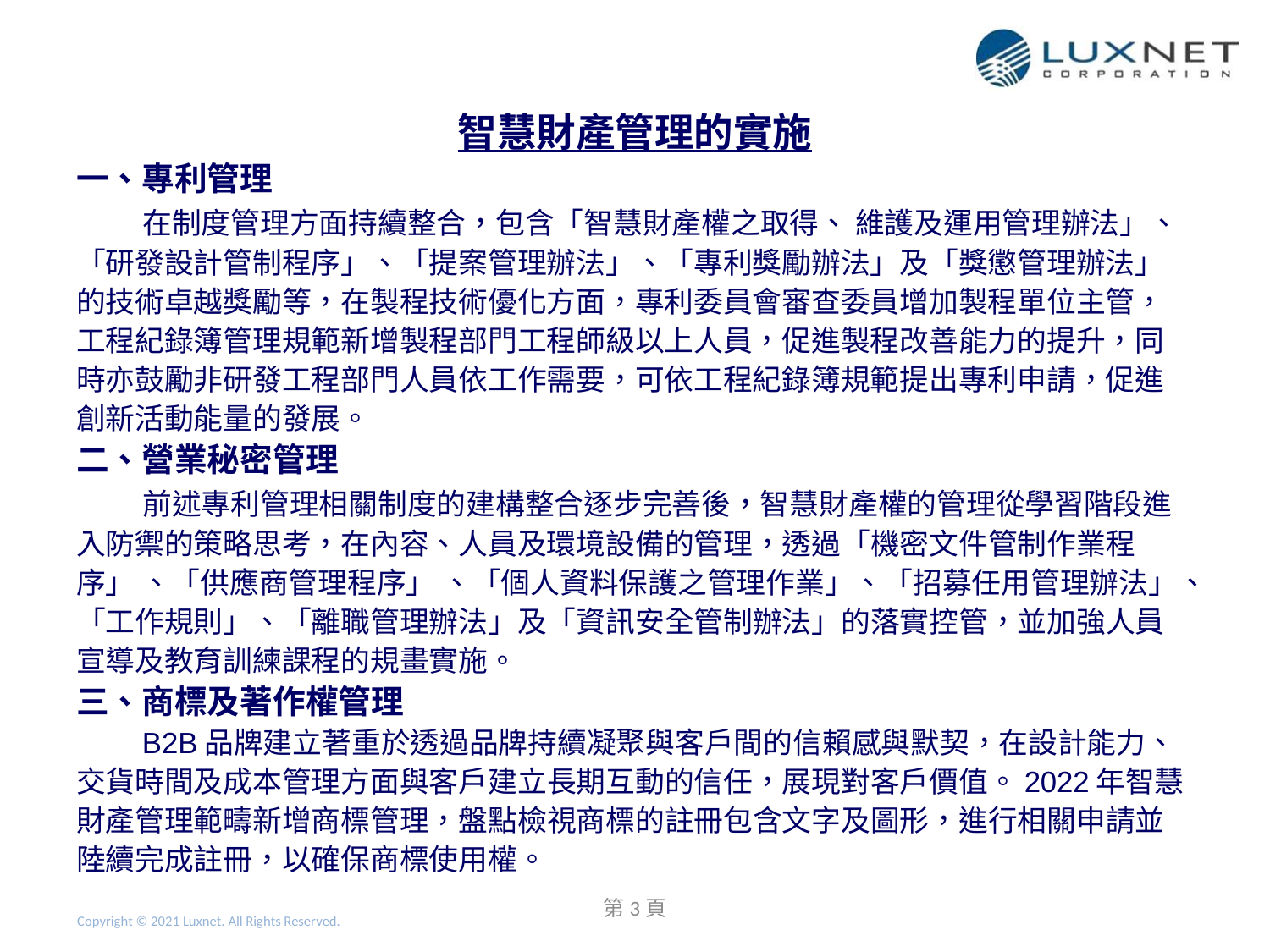

智慧財產管理的實施
一、專利管理
        在制度管理方面持續整合，包含「智慧財產權之取得、 維護及運用管理辦法」、「研發設計管制程序」、「提案管理辦法」、「專利獎勵辦法」及「獎懲管理辦法」的技術卓越獎勵等，在製程技術優化方面，專利委員會審查委員增加製程單位主管，工程紀錄簿管理規範新增製程部門工程師級以上人員，促進製程改善能力的提升，同時亦鼓勵非研發工程部門人員依工作需要，可依工程紀錄簿規範提出專利申請，促進創新活動能量的發展。
二、營業秘密管理
        前述專利管理相關制度的建構整合逐步完善後，智慧財產權的管理從學習階段進入防禦的策略思考，在內容、人員及環境設備的管理，透過「機密文件管制作業程序」 、「供應商管理程序」 、「個人資料保護之管理作業」、「招募任用管理辦法」、「工作規則」、「離職管理辦法」及「資訊安全管制辦法」的落實控管，並加強人員宣導及教育訓練課程的規畫實施。
三、商標及著作權管理
        B2B品牌建立著重於透過品牌持續凝聚與客戶間的信賴感與默契，在設計能力、交貨時間及成本管理方面與客戶建立長期互動的信任，展現對客戶價值。2022年智慧財產管理範疇新增商標管理，盤點檢視商標的註冊包含文字及圖形，進行相關申請並陸續完成註冊，以確保商標使用權。

第3頁